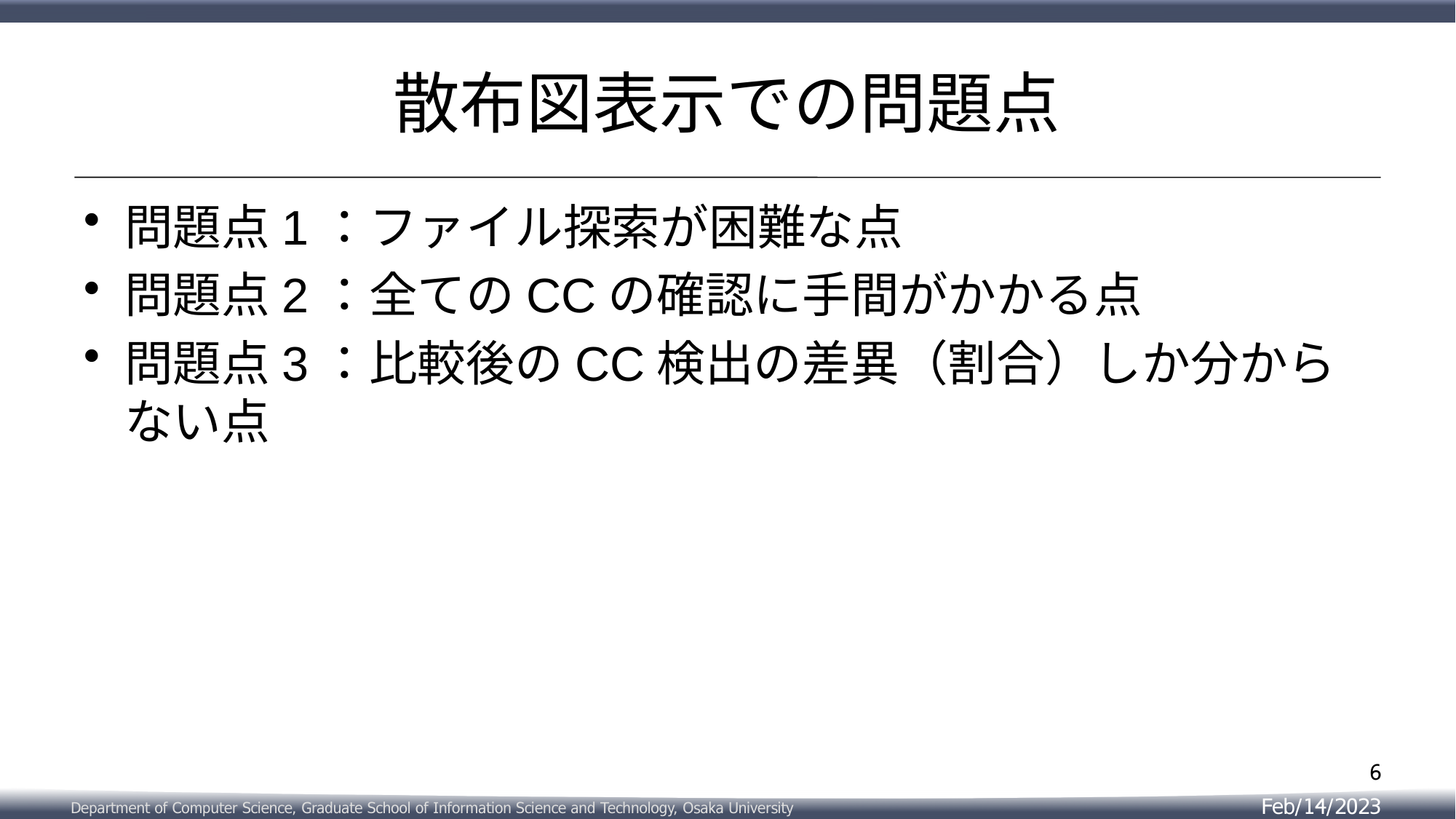

# 散布図表示での問題点
問題点1：ファイル探索が困難な点
問題点2：全てのCCの確認に手間がかかる点
問題点3：比較後のCC検出の差異（割合）しか分からない点
6
Feb/14/2023